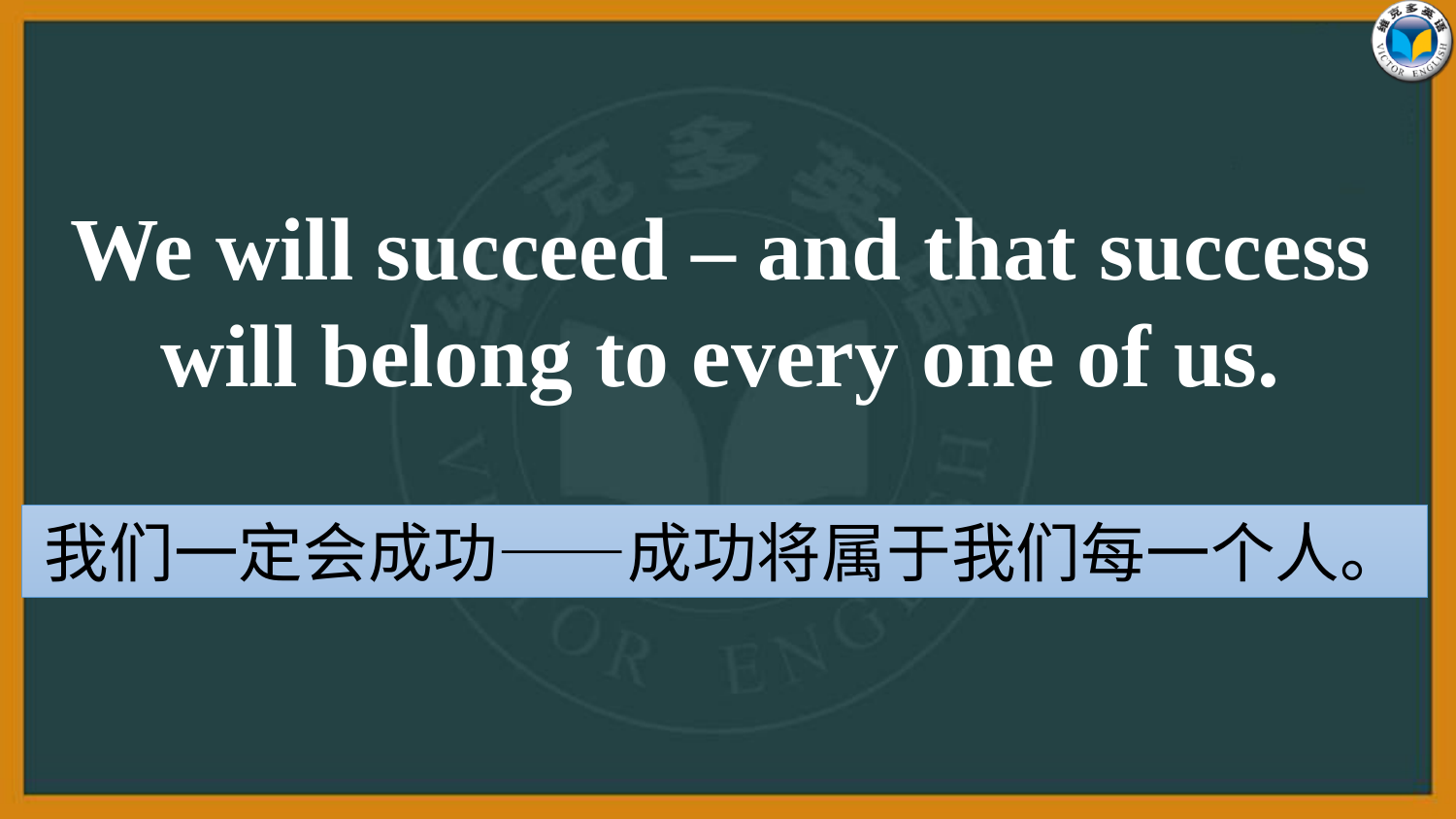

We will succeed – and that success will belong to every one of us.
我们一定会成功——成功将属于我们每一个人。